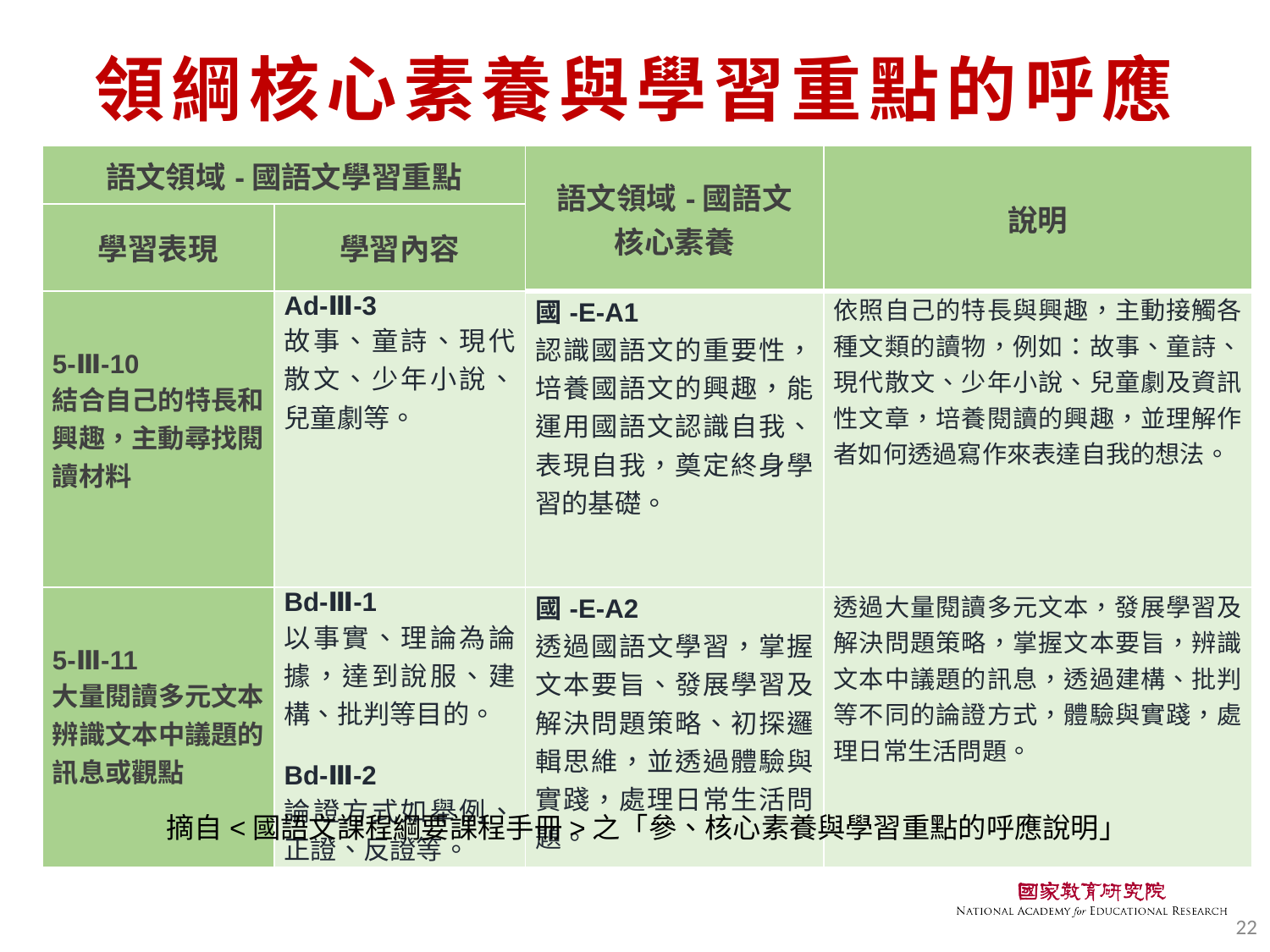

# 領綱核心素養與學習重點的呼應
| 語文領域-國語文學習重點 |  | 語文領域-國語文 核心素養 | 說明 |
| --- | --- | --- | --- |
| 學習表現 | 學習內容 |  |  |
| 5-Ⅲ-10 結合自己的特長和興趣，主動尋找閱讀材料 | Ad-Ⅲ-3 故事、童詩、現代散文、少年小說、兒童劇等。 | 國-E-A1 認識國語文的重要性，培養國語文的興趣，能運用國語文認識自我、表現自我，奠定終身學習的基礎。 | 依照自己的特長與興趣，主動接觸各種文類的讀物，例如：故事、童詩、現代散文、少年小說、兒童劇及資訊性文章，培養閱讀的興趣，並理解作者如何透過寫作來表達自我的想法。 |
| 5-Ⅲ-11 大量閱讀多元文本，辨識文本中議題的訊息或觀點 | Bd-Ⅲ-1 以事實、理論為論據，達到說服、建構、批判等目的。 Bd-Ⅲ-2 論證方式如舉例、正證、反證等。 | 國-E-A2 透過國語文學習，掌握文本要旨、發展學習及解決問題策略、初探邏輯思維，並透過體驗與實踐，處理日常生活問題。 | 透過大量閱讀多元文本，發展學習及解決問題策略，掌握文本要旨，辨識文本中議題的訊息，透過建構、批判等不同的論證方式，體驗與實踐，處理日常生活問題。 |
摘自<國語文課程綱要課程手冊>之「參、核心素養與學習重點的呼應說明」
22